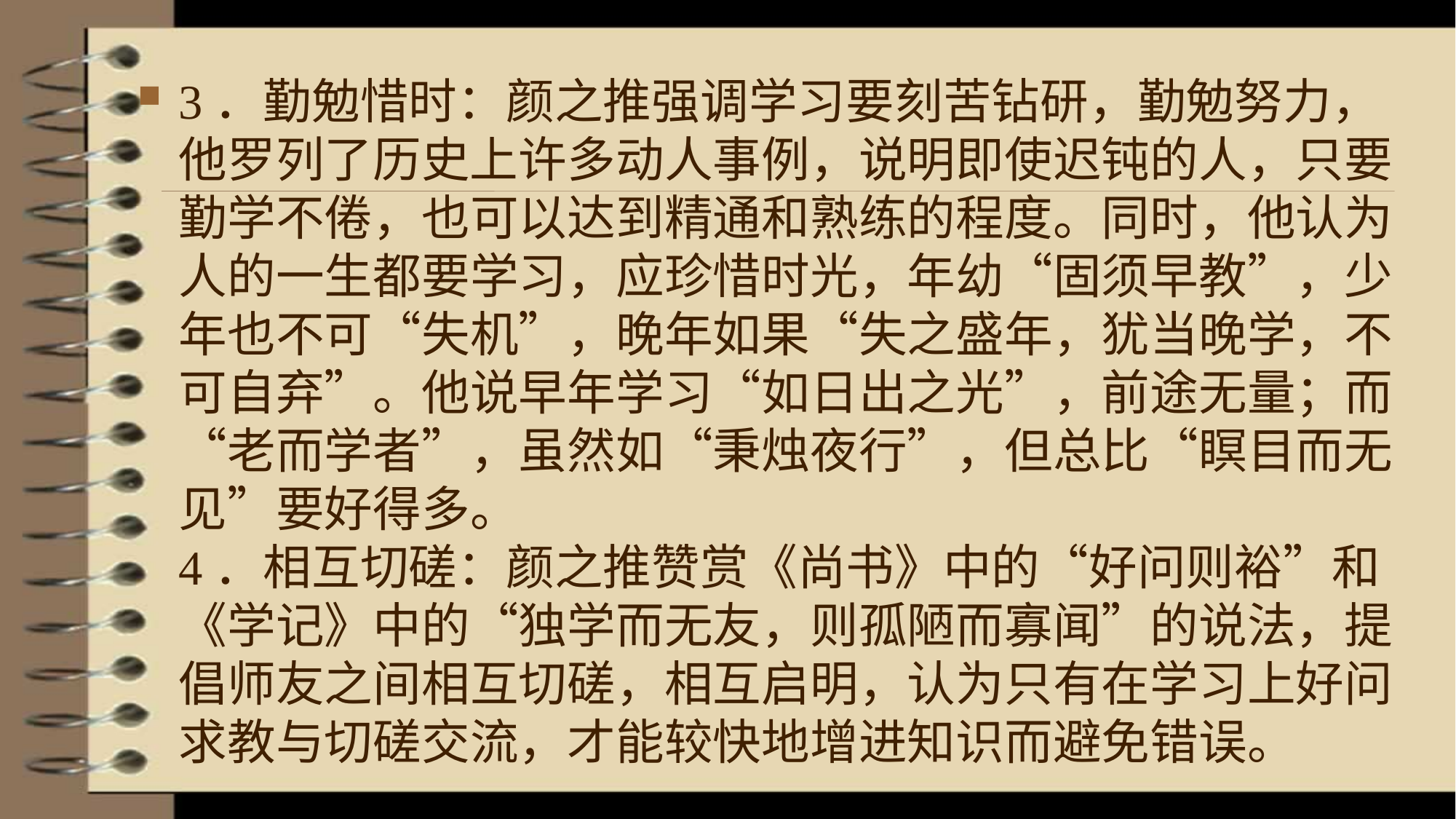

#
3．勤勉惜时：颜之推强调学习要刻苦钻研，勤勉努力，他罗列了历史上许多动人事例，说明即使迟钝的人，只要勤学不倦，也可以达到精通和熟练的程度。同时，他认为人的一生都要学习，应珍惜时光，年幼“固须早教”，少年也不可“失机”，晚年如果“失之盛年，犹当晚学，不可自弃”。他说早年学习“如日出之光”，前途无量；而“老而学者”，虽然如“秉烛夜行”，但总比“瞑目而无见”要好得多。
4．相互切磋：颜之推赞赏《尚书》中的“好问则裕”和《学记》中的“独学而无友，则孤陋而寡闻”的说法，提倡师友之间相互切磋，相互启明，认为只有在学习上好问求教与切磋交流，才能较快地增进知识而避免错误。